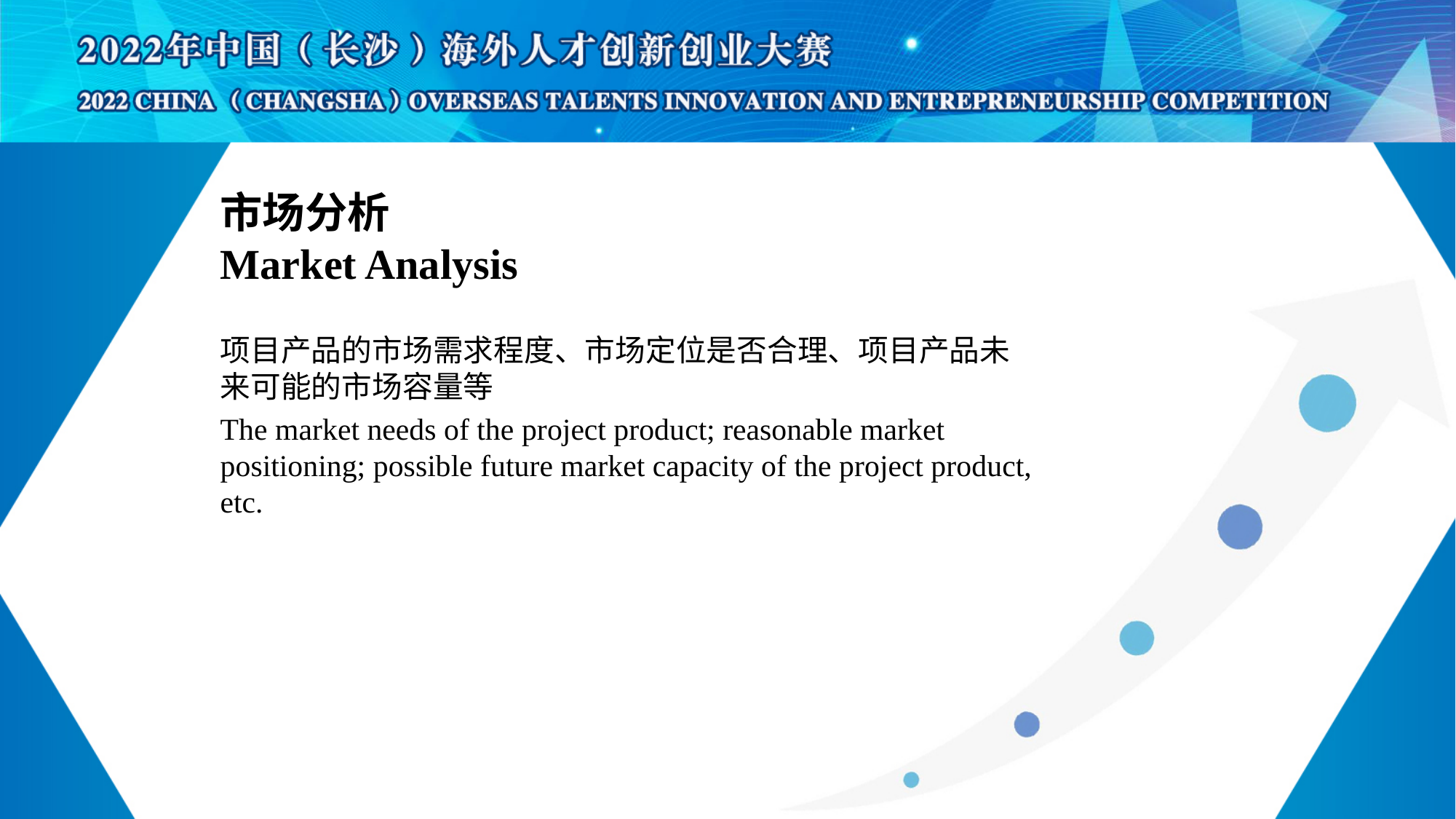

# 市场分析 Market Analysis
项目产品的市场需求程度、市场定位是否合理、项目产品未来可能的市场容量等
The market needs of the project product; reasonable market positioning; possible future market capacity of the project product, etc.